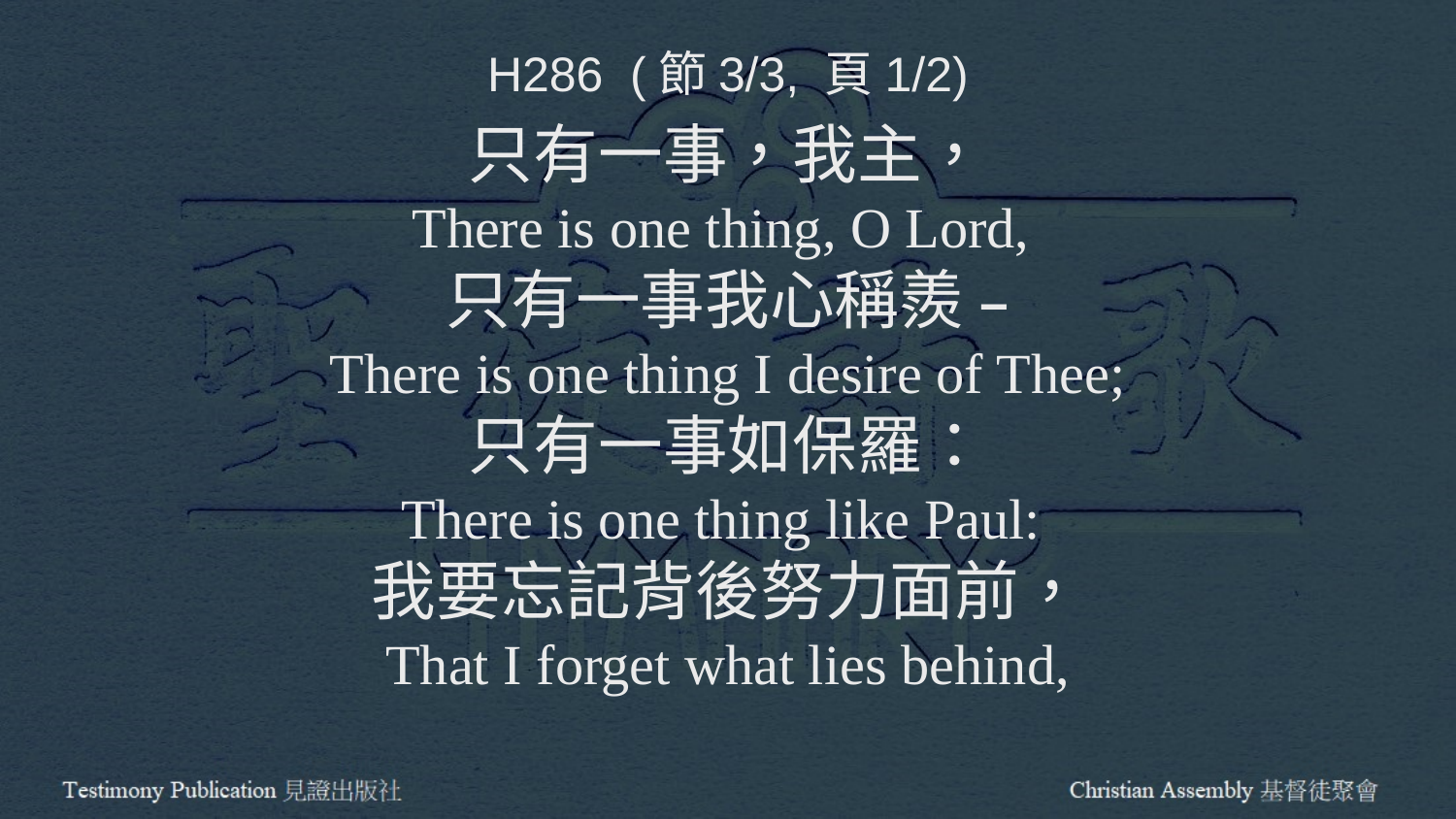

H286  (節3/3, 頁1/2)
只有一事，我主，
There is one thing, O Lord,
只有一事我心稱羨 –
There is one thing I desire of Thee;
只有一事如保羅：
There is one thing like Paul:
我要忘記背後努力面前，
That I forget what lies behind,